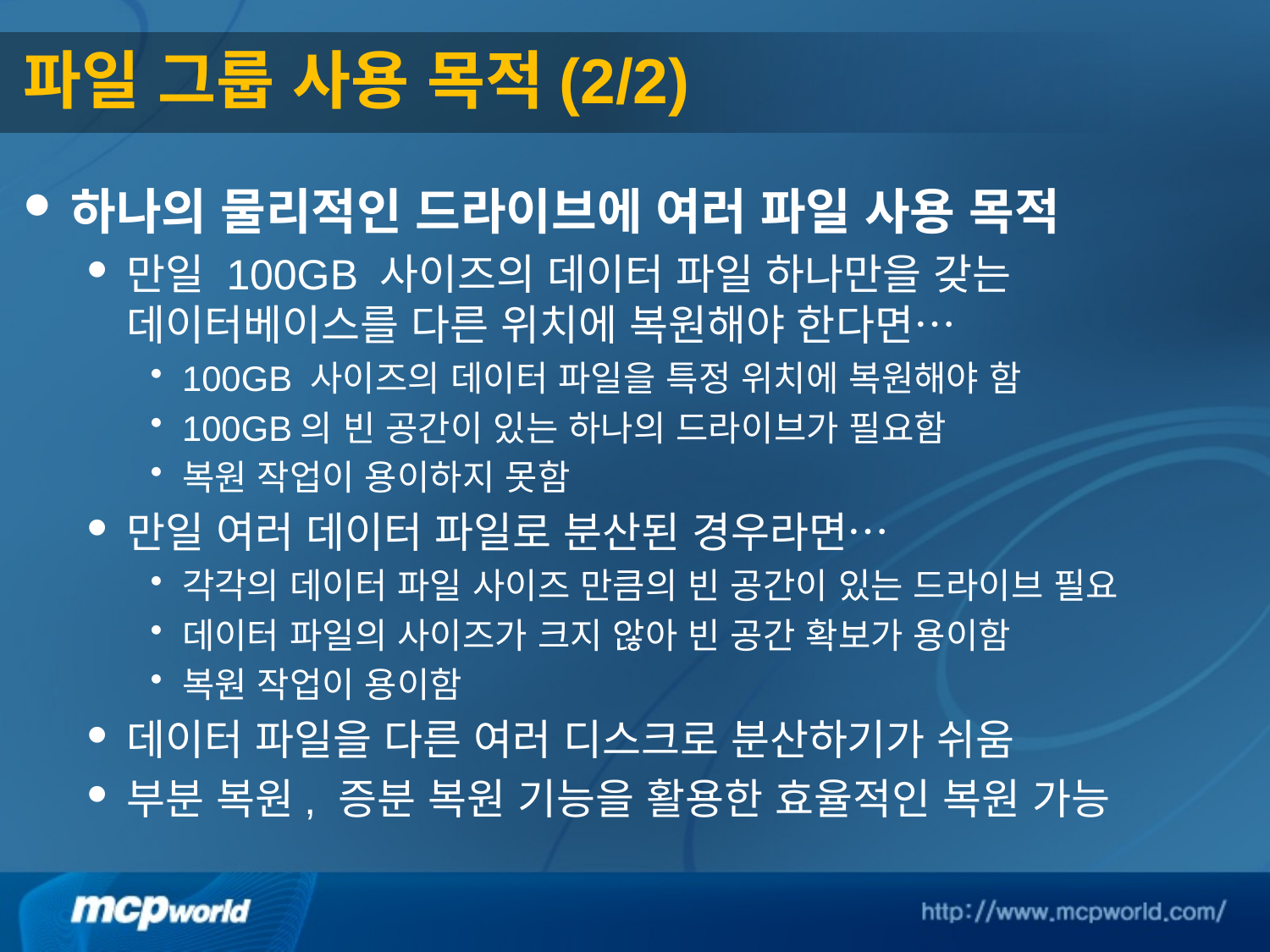

# 파일 그룹 사용 목적(2/2)
하나의 물리적인 드라이브에 여러 파일 사용 목적
만일 100GB 사이즈의 데이터 파일 하나만을 갖는 데이터베이스를 다른 위치에 복원해야 한다면…
100GB 사이즈의 데이터 파일을 특정 위치에 복원해야 함
100GB의 빈 공간이 있는 하나의 드라이브가 필요함
복원 작업이 용이하지 못함
만일 여러 데이터 파일로 분산된 경우라면…
각각의 데이터 파일 사이즈 만큼의 빈 공간이 있는 드라이브 필요
데이터 파일의 사이즈가 크지 않아 빈 공간 확보가 용이함
복원 작업이 용이함
데이터 파일을 다른 여러 디스크로 분산하기가 쉬움
부분 복원, 증분 복원 기능을 활용한 효율적인 복원 가능